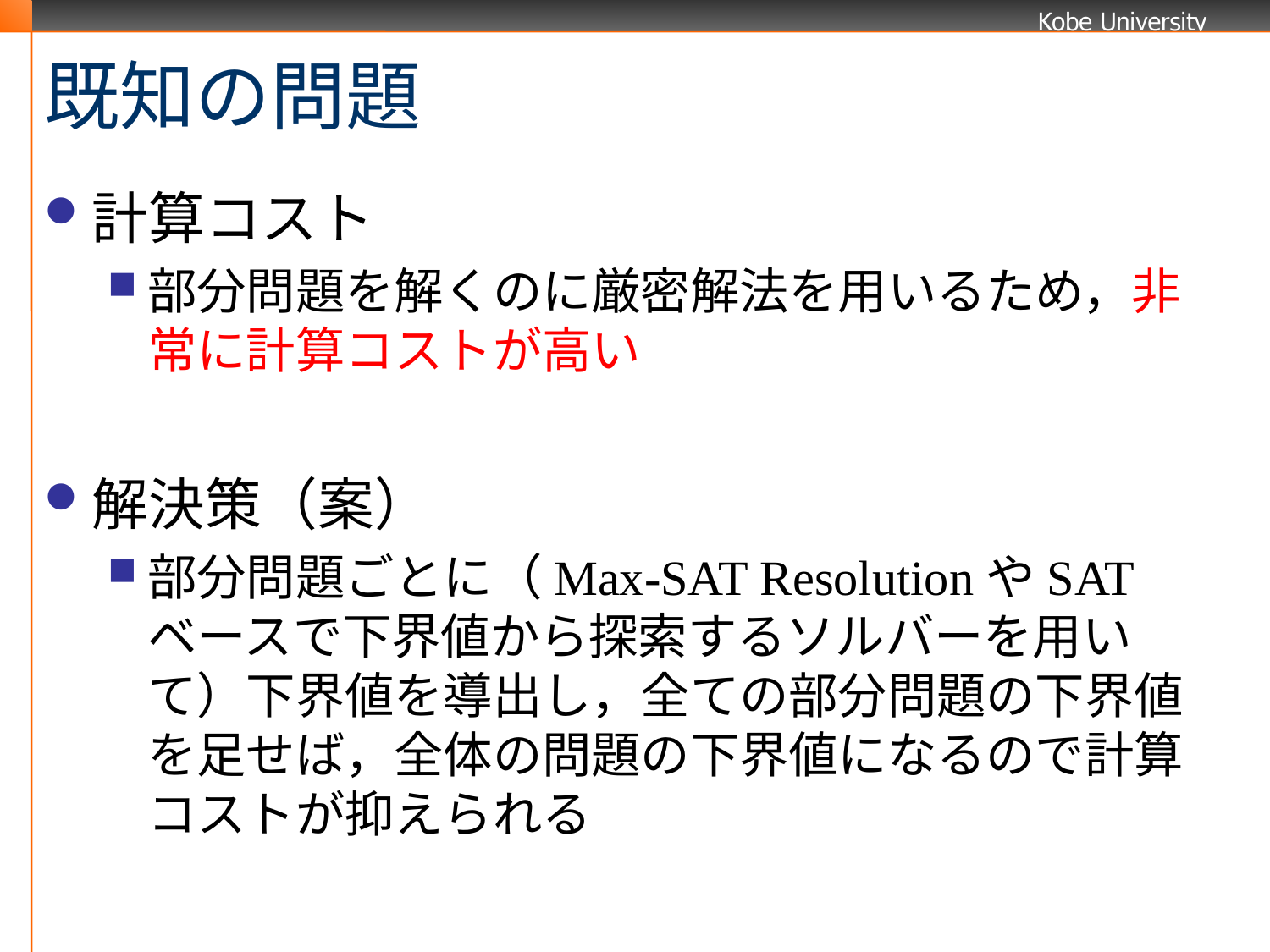

# 既知の問題
計算コスト
部分問題を解くのに厳密解法を用いるため，非常に計算コストが高い

解決策（案）
部分問題ごとに（Max-SAT ResolutionやSATベースで下界値から探索するソルバーを用いて）下界値を導出し，全ての部分問題の下界値を足せば，全体の問題の下界値になるので計算コストが抑えられる